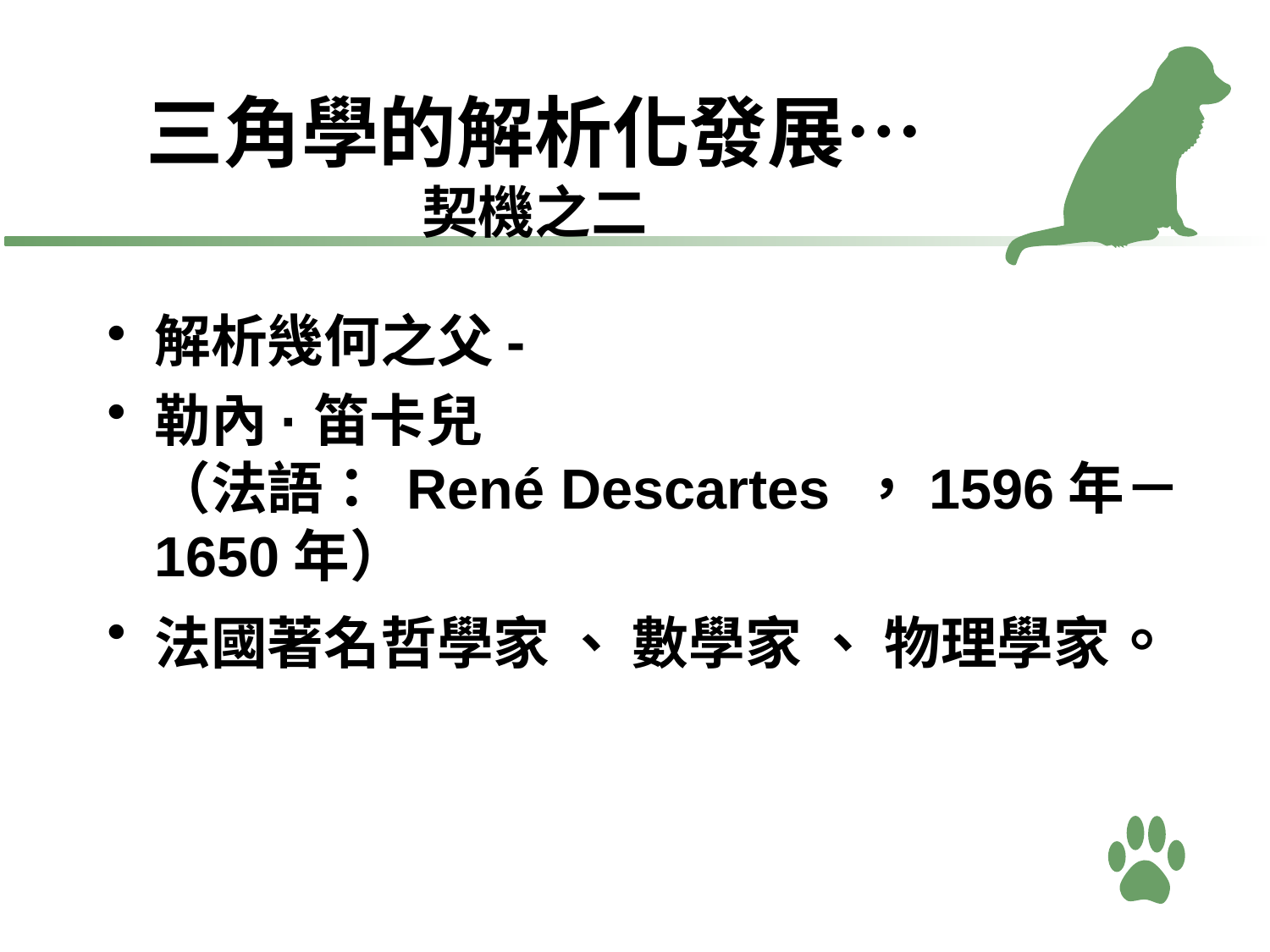

# 三角學的解析化發展… 契機之二
解析幾何之父-
勒內·笛卡兒
（法語： René Descartes ，1596年－1650年）
法國著名哲學家 、 數學家 、 物理學家。